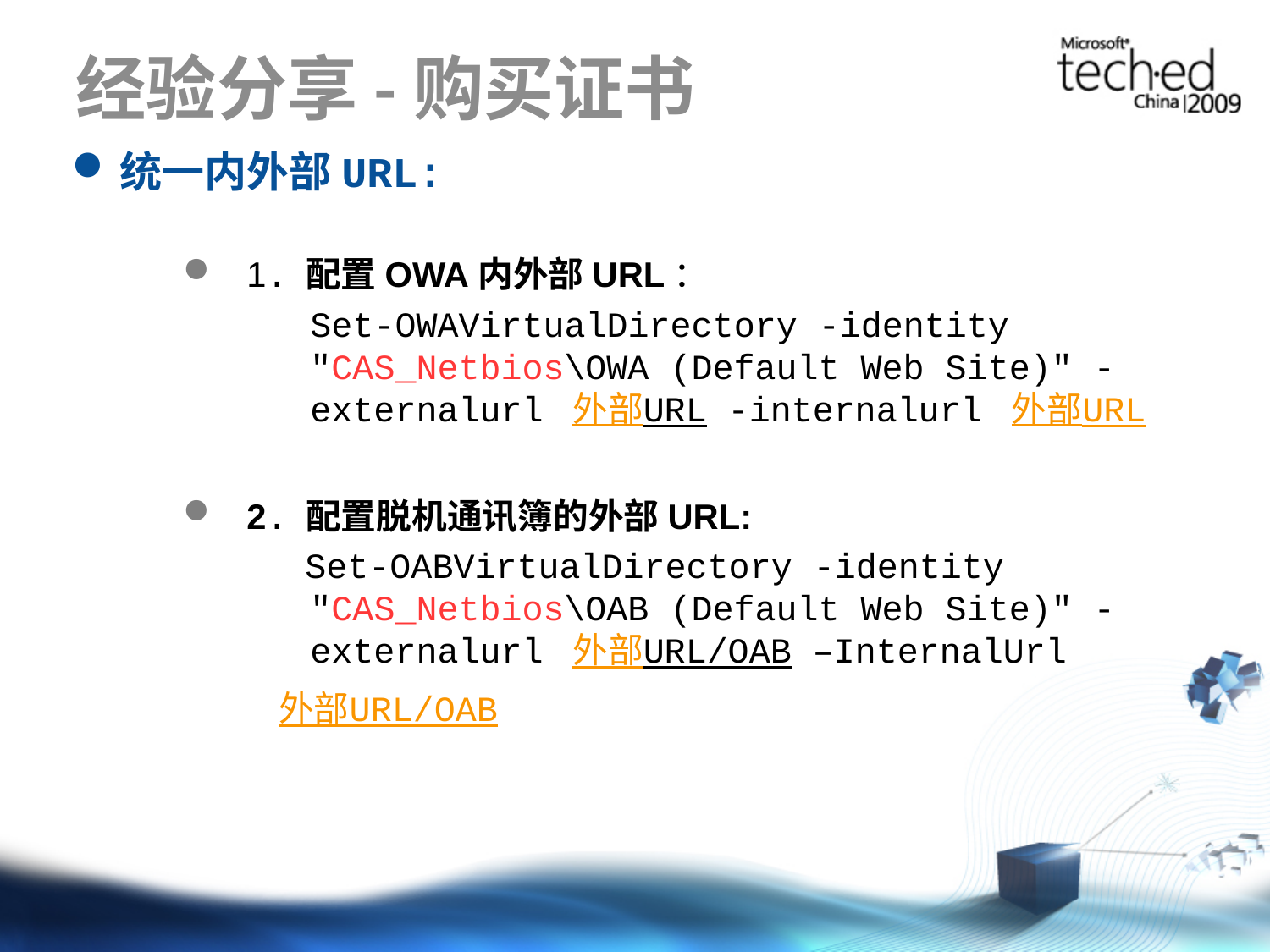

# 经验分享-购买证书
统一内外部URL:

1. 配置OWA内外部URL：
   Set-OWAVirtualDirectory -identity "CAS_Netbios\OWA (Default Web Site)" -externalurl 外部URL -internalurl 外部URL

2. 配置脱机通讯簿的外部URL:
      Set-OABVirtualDirectory -identity "CAS_Netbios\OAB (Default Web Site)" -externalurl 外部URL/OAB –InternalUrl
   外部URL/OAB